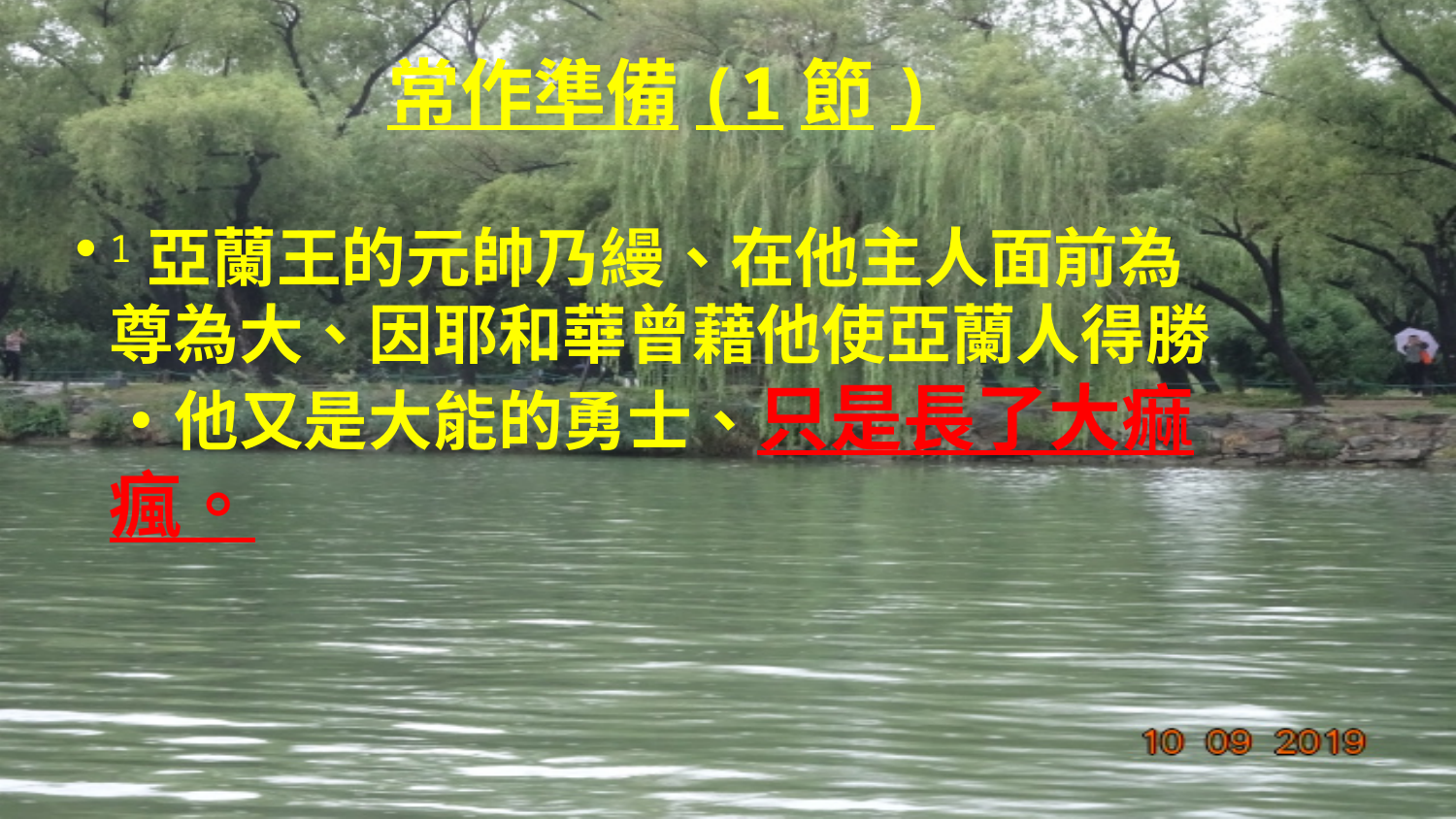

常作準備(1節)

1亞蘭王的元帥乃縵、在他主人面前為尊為大、因耶和華曾藉他使亞蘭人得勝‧他又是大能的勇士、只是長了大痲瘋。